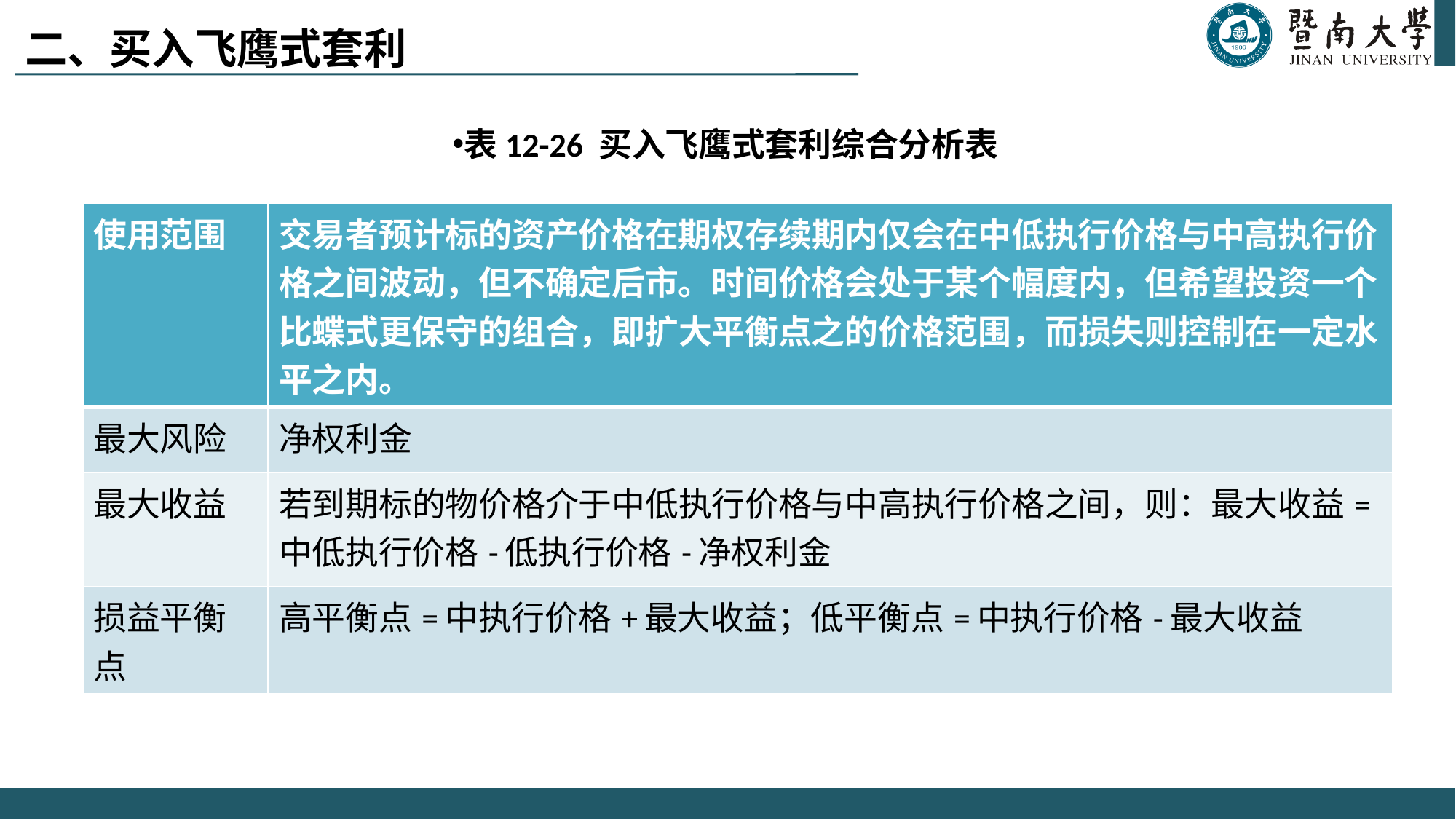

二、买入飞鹰式套利

表12-26 买入飞鹰式套利综合分析表

| 使用范围 | 交易者预计标的资产价格在期权存续期内仅会在中低执行价格与中高执行价格之间波动，但不确定后市。时间价格会处于某个幅度内，但希望投资一个比蝶式更保守的组合，即扩大平衡点之的价格范围，而损失则控制在一定水平之内。 |
| --- | --- |
| 最大风险 | 净权利金 |
| 最大收益 | 若到期标的物价格介于中低执行价格与中高执行价格之间，则：最大收益=中低执行价格-低执行价格-净权利金 |
| 损益平衡点 | 高平衡点=中执行价格+最大收益；低平衡点=中执行价格-最大收益 |